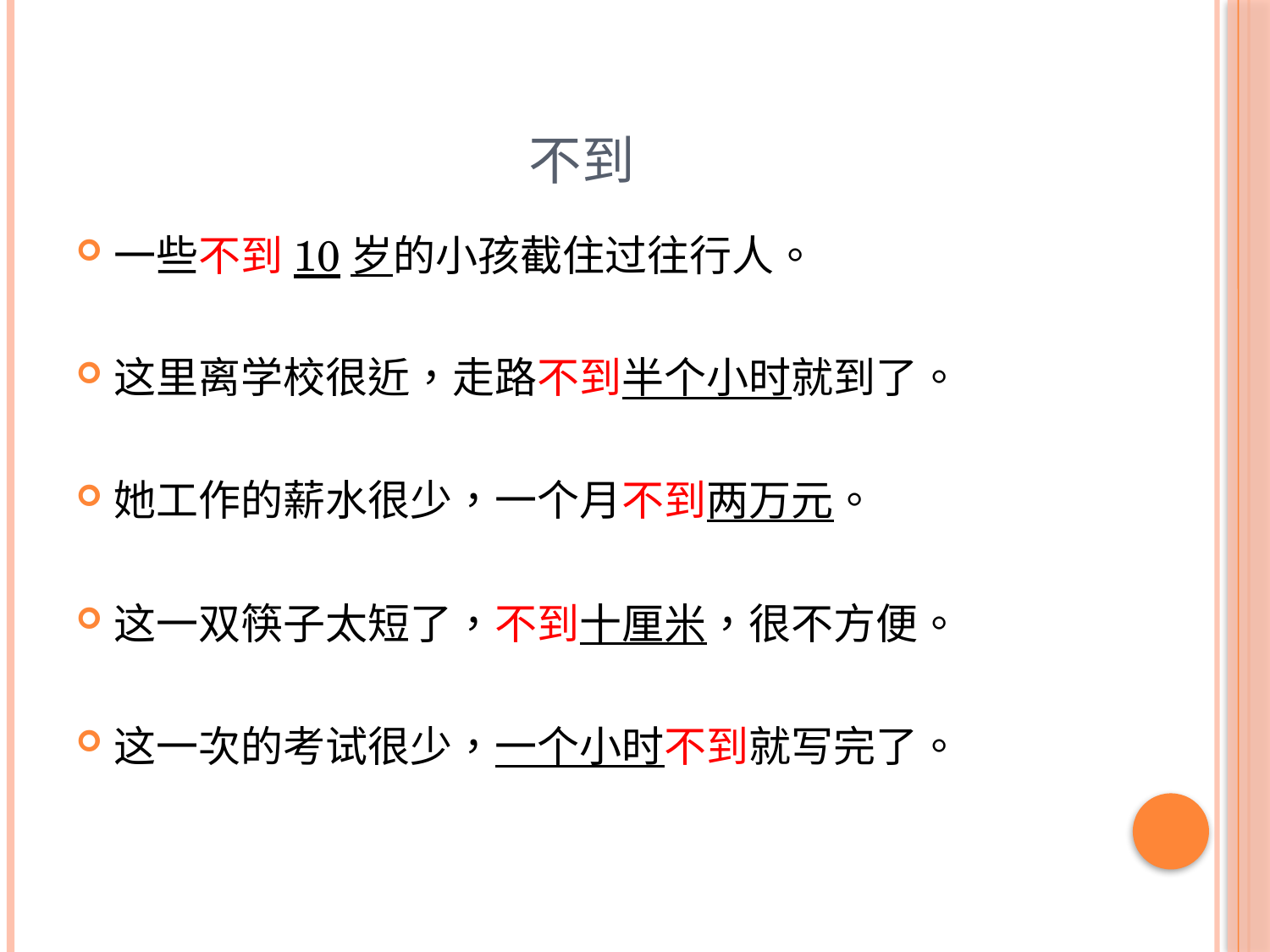

# 不到
一些不到10岁的小孩截住过往行人。

这里离学校很近，走路不到半个小时就到了。

她工作的薪水很少，一个月不到两万元。

这一双筷子太短了，不到十厘米，很不方便。

这一次的考试很少，一个小时不到就写完了。